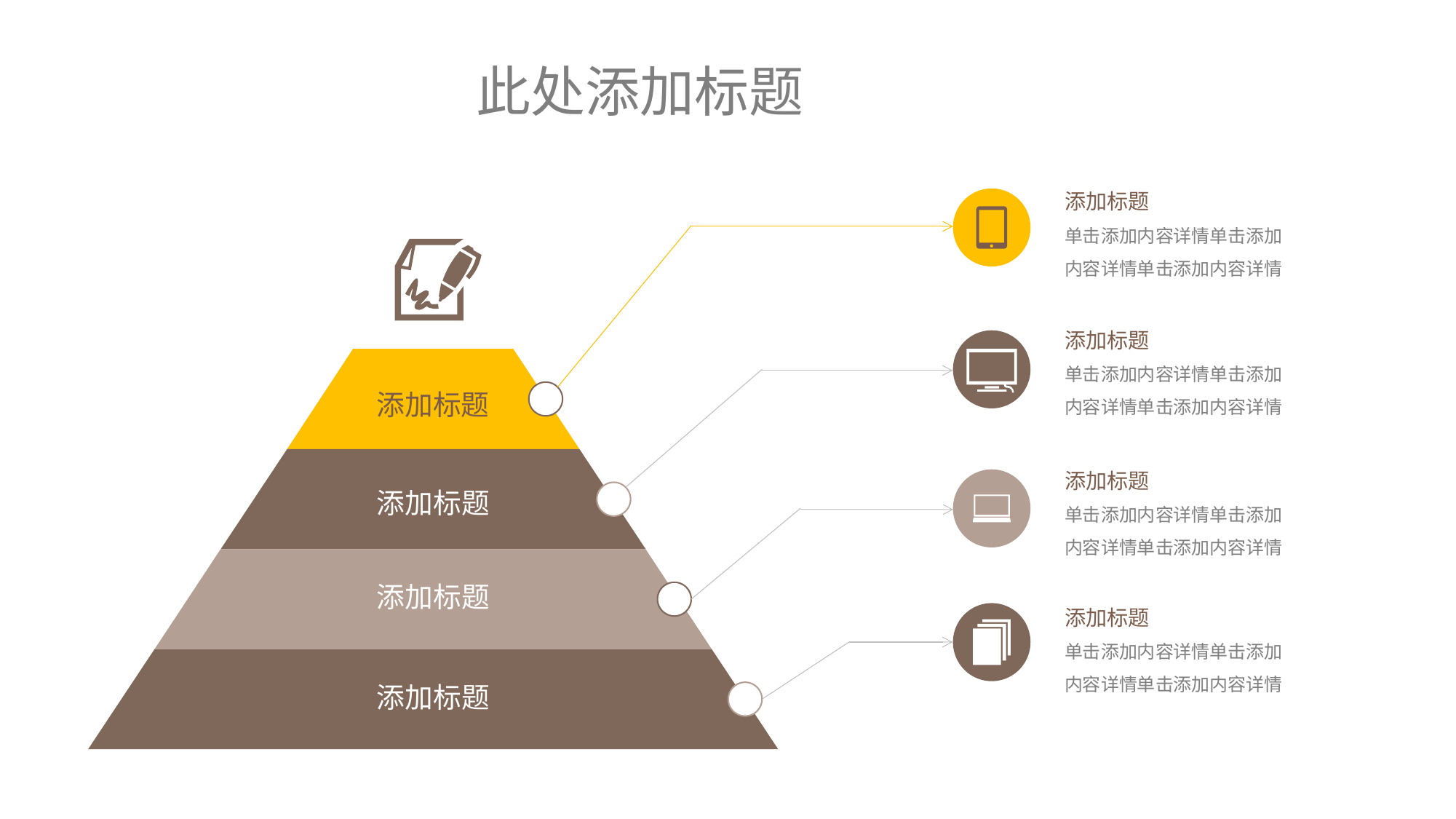

此处添加标题
添加标题
单击添加内容详情单击添加
内容详情单击添加内容详情

添加标题
单击添加内容详情单击添加
内容详情单击添加内容详情

添加标题

添加标题
单击添加内容详情单击添加
内容详情单击添加内容详情

添加标题

添加标题

添加标题
单击添加内容详情单击添加
内容详情单击添加内容详情

添加标题